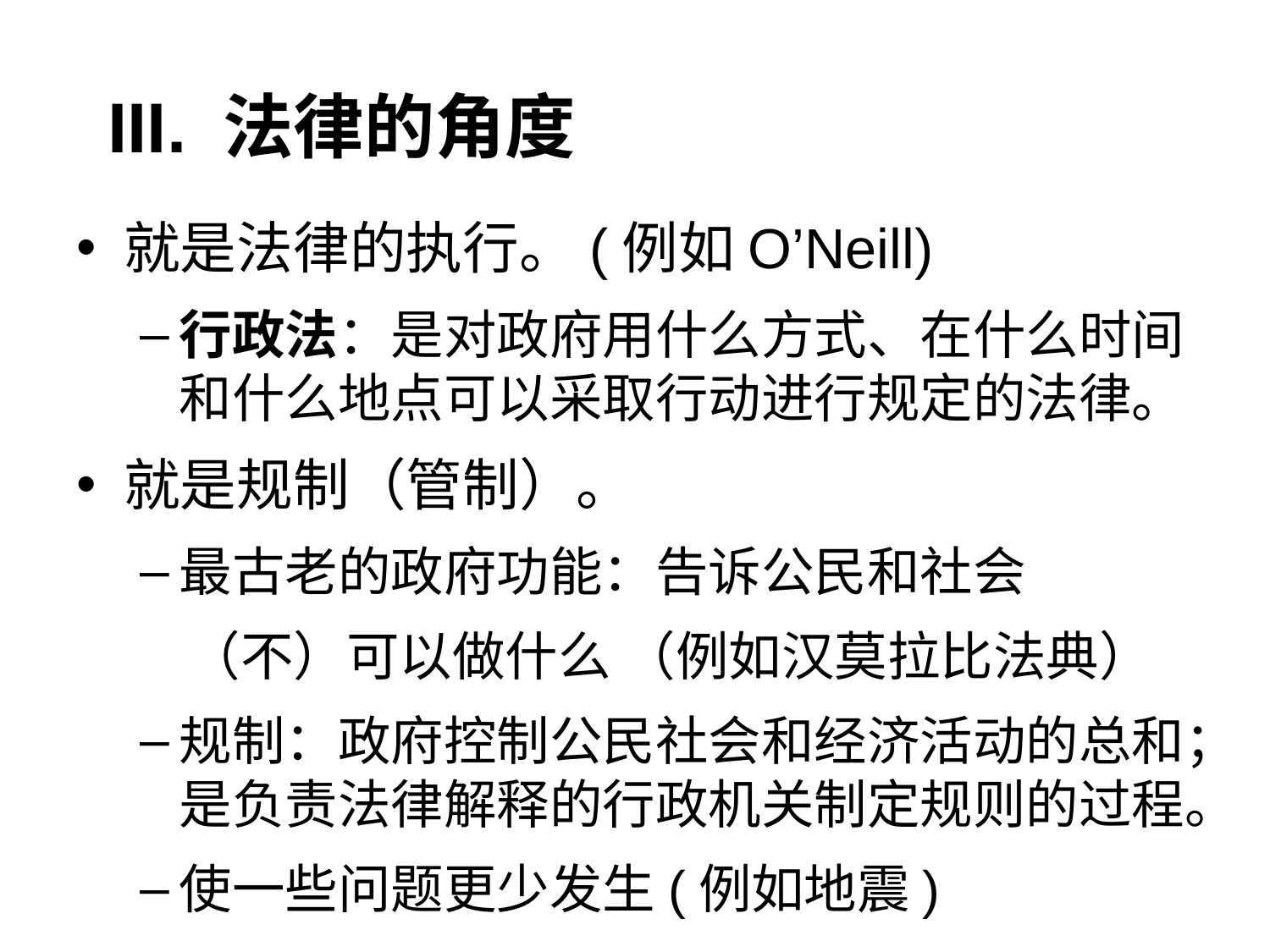

III. 法律的角度
就是法律的执行。(例如O’Neill)
行政法：是对政府用什么方式、在什么时间和什么地点可以采取行动进行规定的法律。
就是规制（管制）。
最古老的政府功能：告诉公民和社会
   （不）可以做什么 （例如汉莫拉比法典）
规制：政府控制公民社会和经济活动的总和；是负责法律解释的行政机关制定规则的过程。
使一些问题更少发生(例如地震)